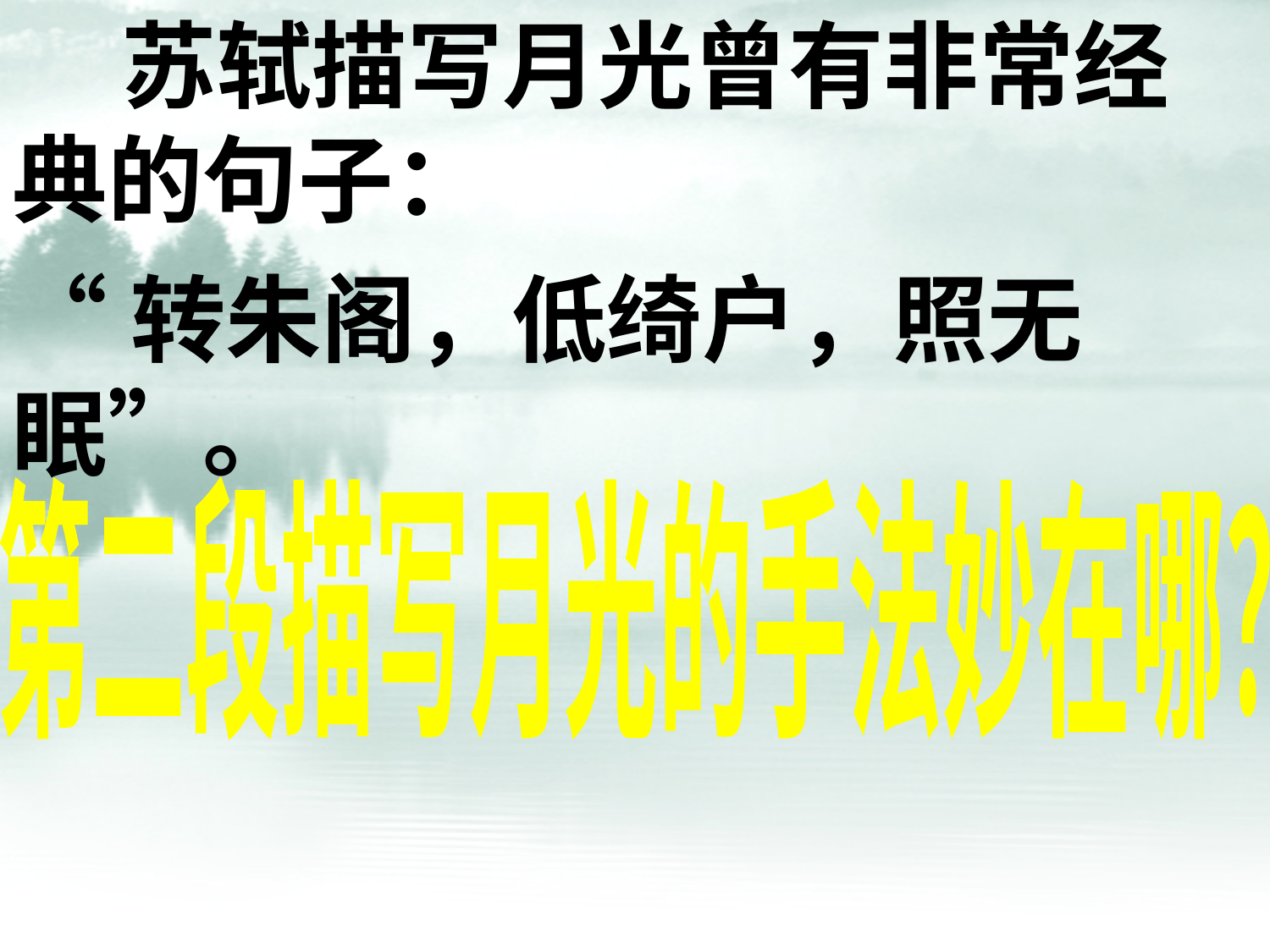

苏轼描写月光曾有非常经典的句子：
“转朱阁，低绮户，照无眠”。
第二段描写月光的手法妙在哪？